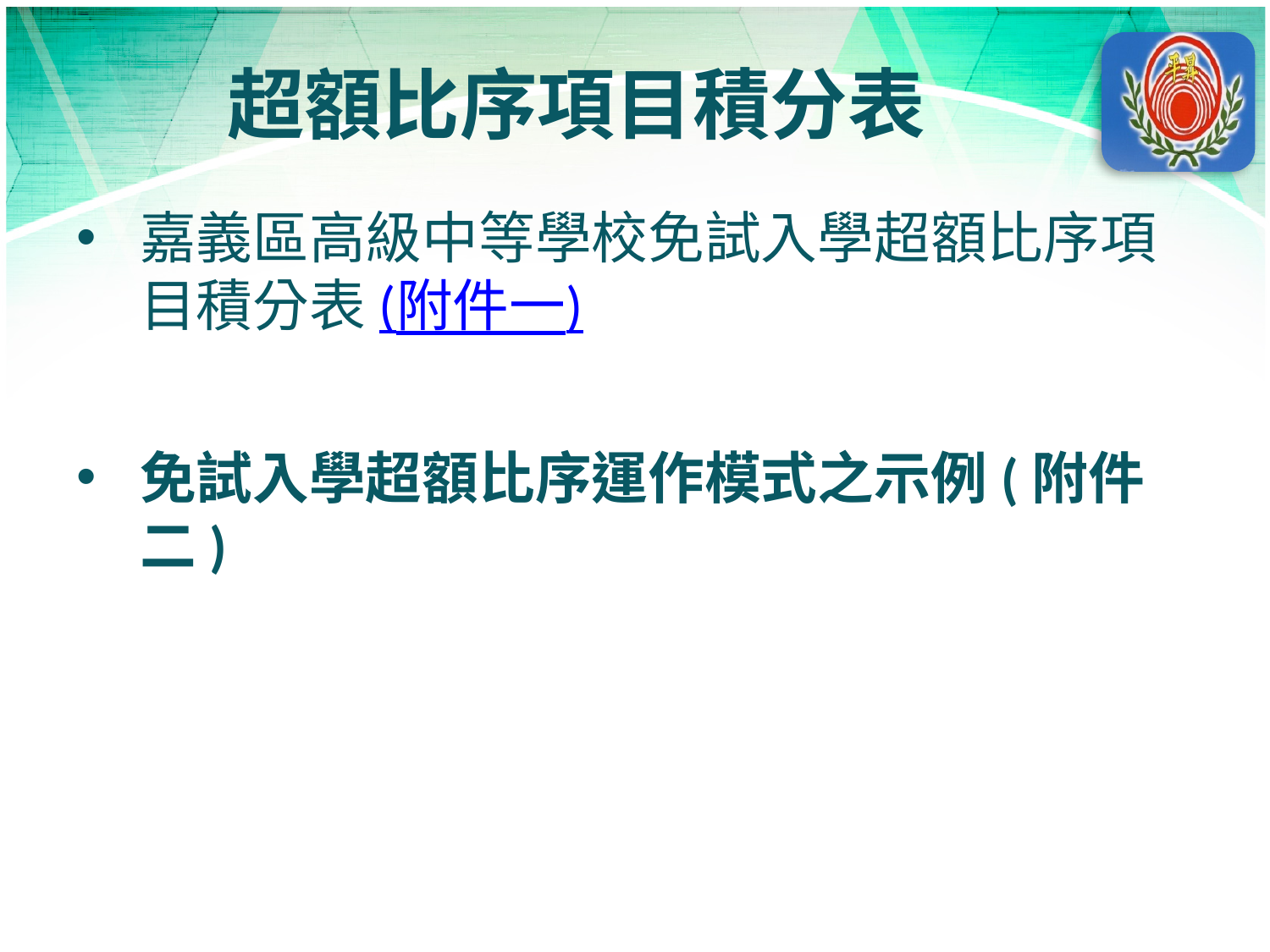

# 超額比序項目積分表
嘉義區高級中等學校免試入學超額比序項目積分表(附件一)

免試入學超額比序運作模式之示例(附件二)